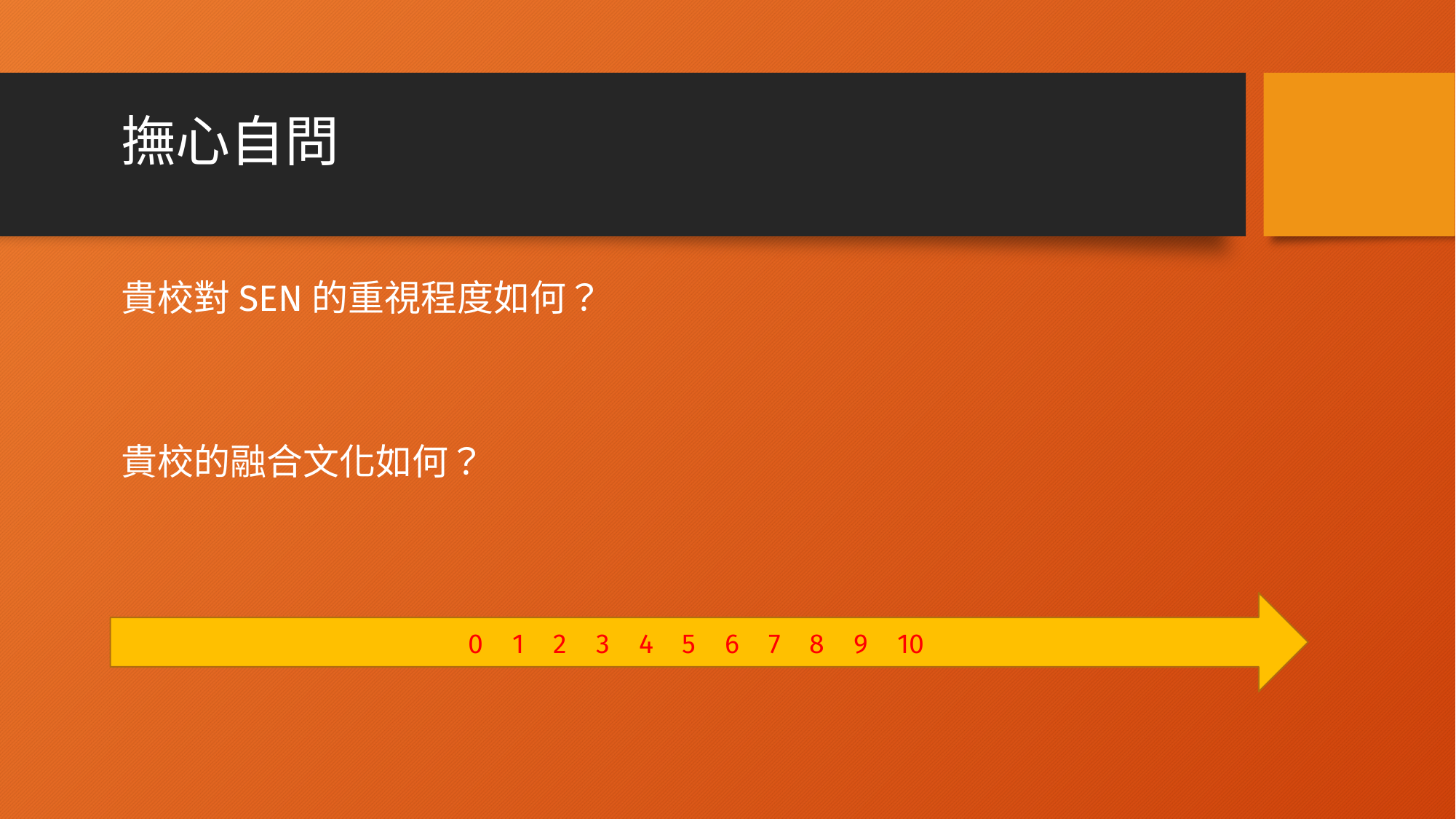

撫心自問
貴校對SEN的重視程度如何？

貴校的融合文化如何？

0    1    2    3    4    5    6    7    8    9    10